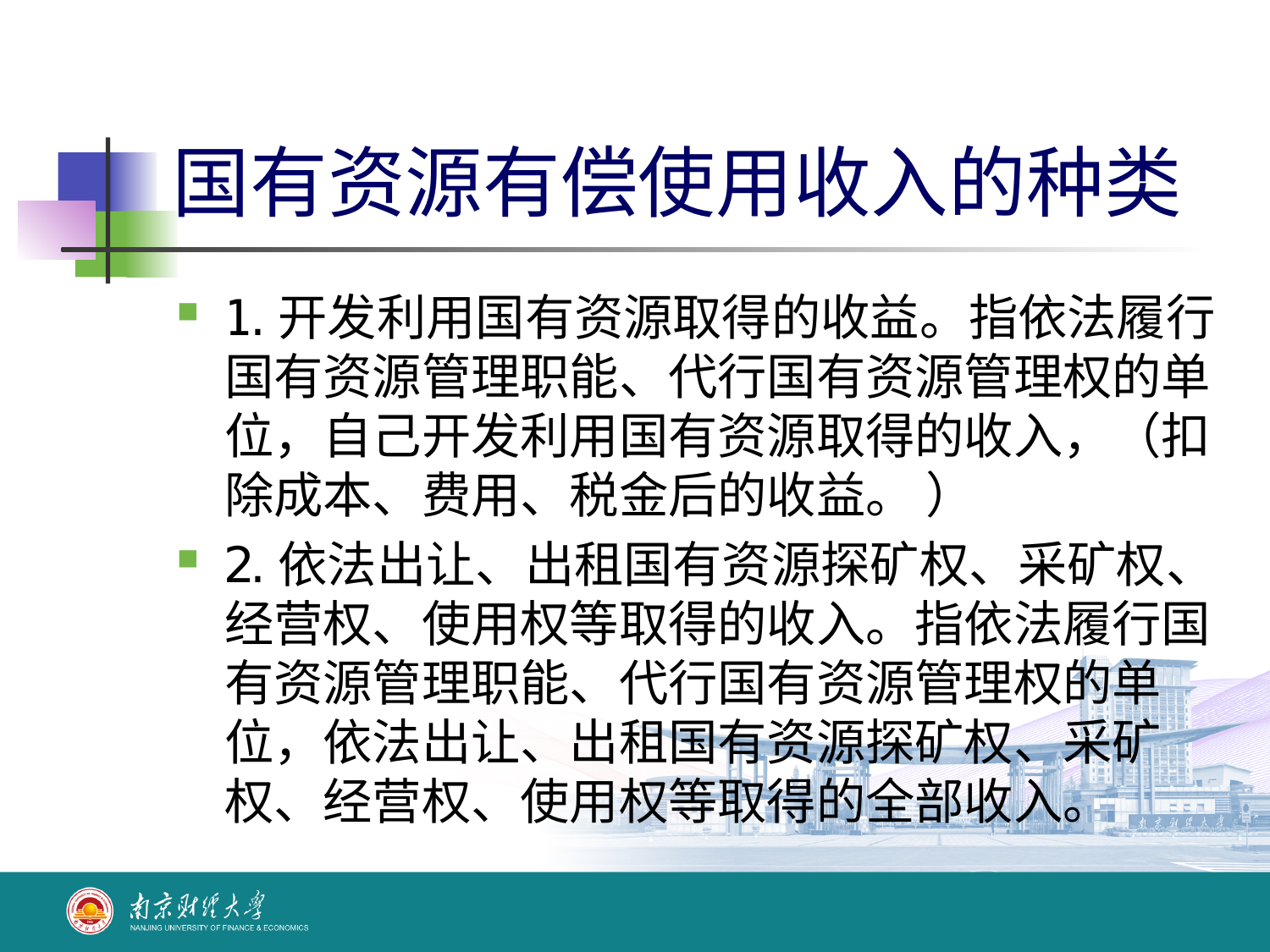

# 国有资源有偿使用收入的种类
1.开发利用国有资源取得的收益。指依法履行国有资源管理职能、代行国有资源管理权的单位，自己开发利用国有资源取得的收入，（扣除成本、费用、税金后的收益。 ）
2.依法出让、出租国有资源探矿权、采矿权、经营权、使用权等取得的收入。指依法履行国有资源管理职能、代行国有资源管理权的单位，依法出让、出租国有资源探矿权、采矿权、经营权、使用权等取得的全部收入。